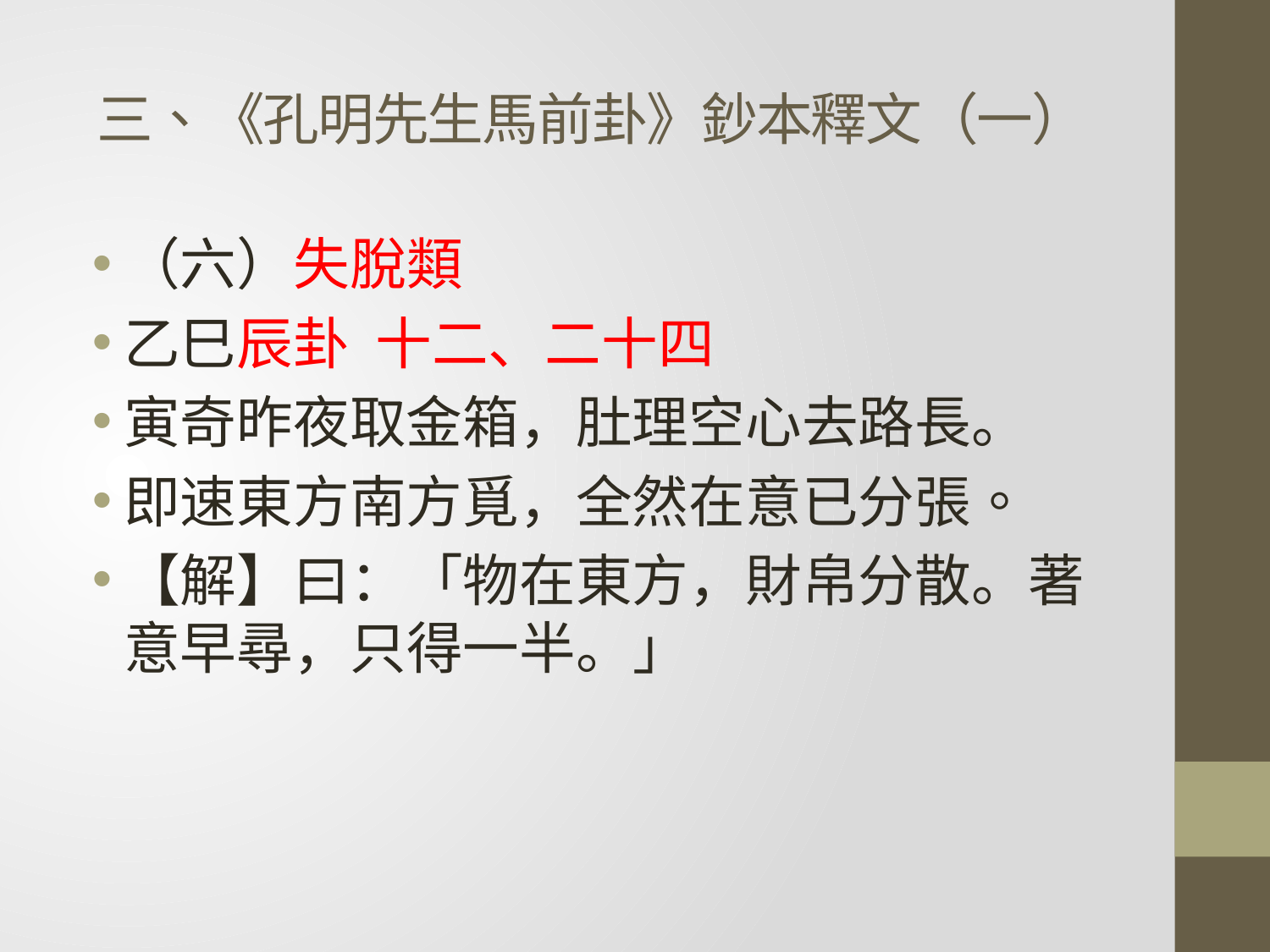

# 三、《孔明先生馬前卦》鈔本釋文（一）
（六）失脫類
乙巳辰卦  十二、二十四
寅奇昨夜取金箱，肚理空心去路長。
即速東方南方覓，全然在意已分張。
【解】曰：「物在東方，財帛分散。著意早尋，只得一半。」